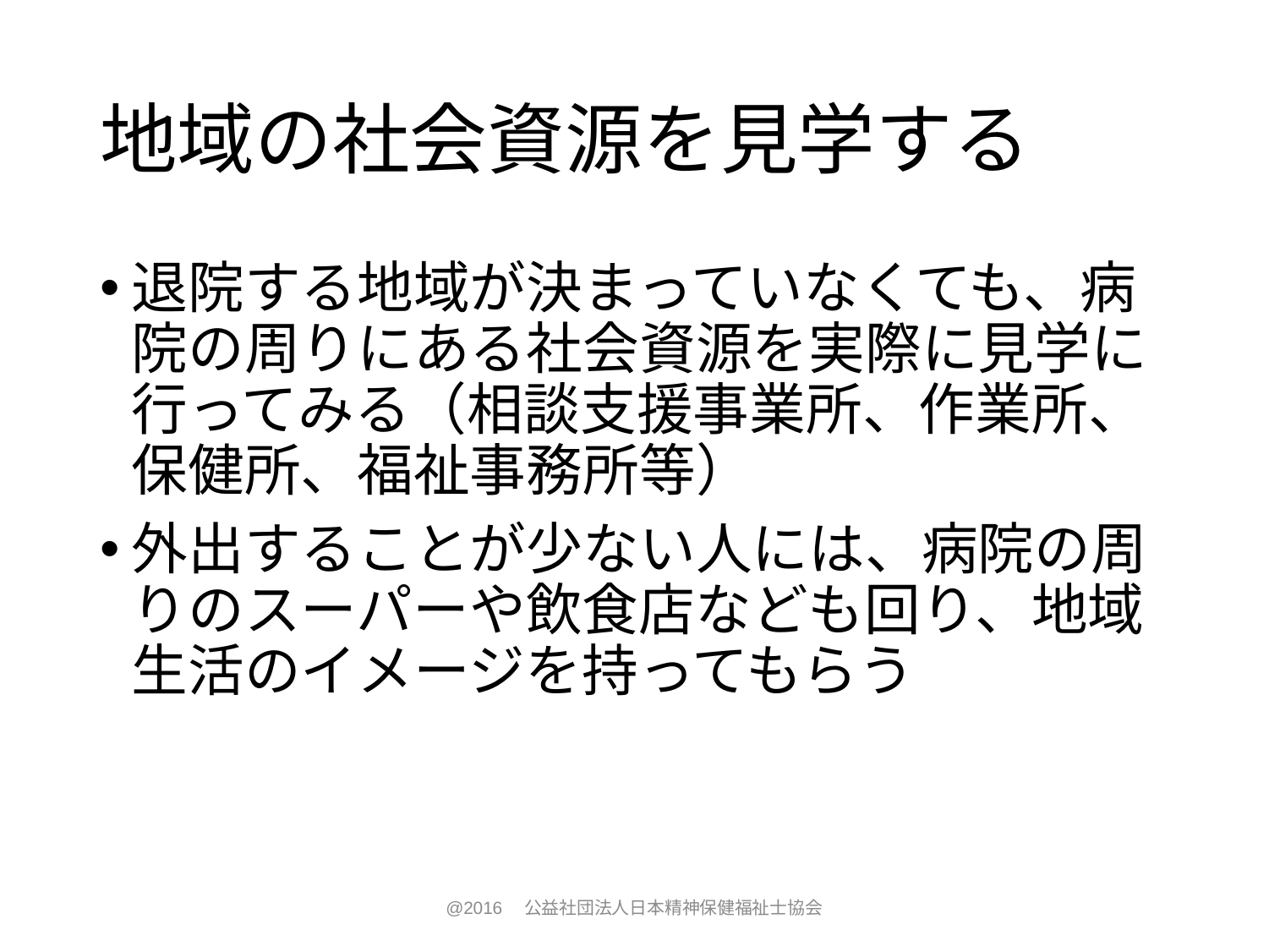

# 地域の社会資源を見学する
退院する地域が決まっていなくても、病院の周りにある社会資源を実際に見学に行ってみる（相談支援事業所、作業所、保健所、福祉事務所等）
外出することが少ない人には、病院の周りのスーパーや飲食店なども回り、地域生活のイメージを持ってもらう
@2016　公益社団法人日本精神保健福祉士協会